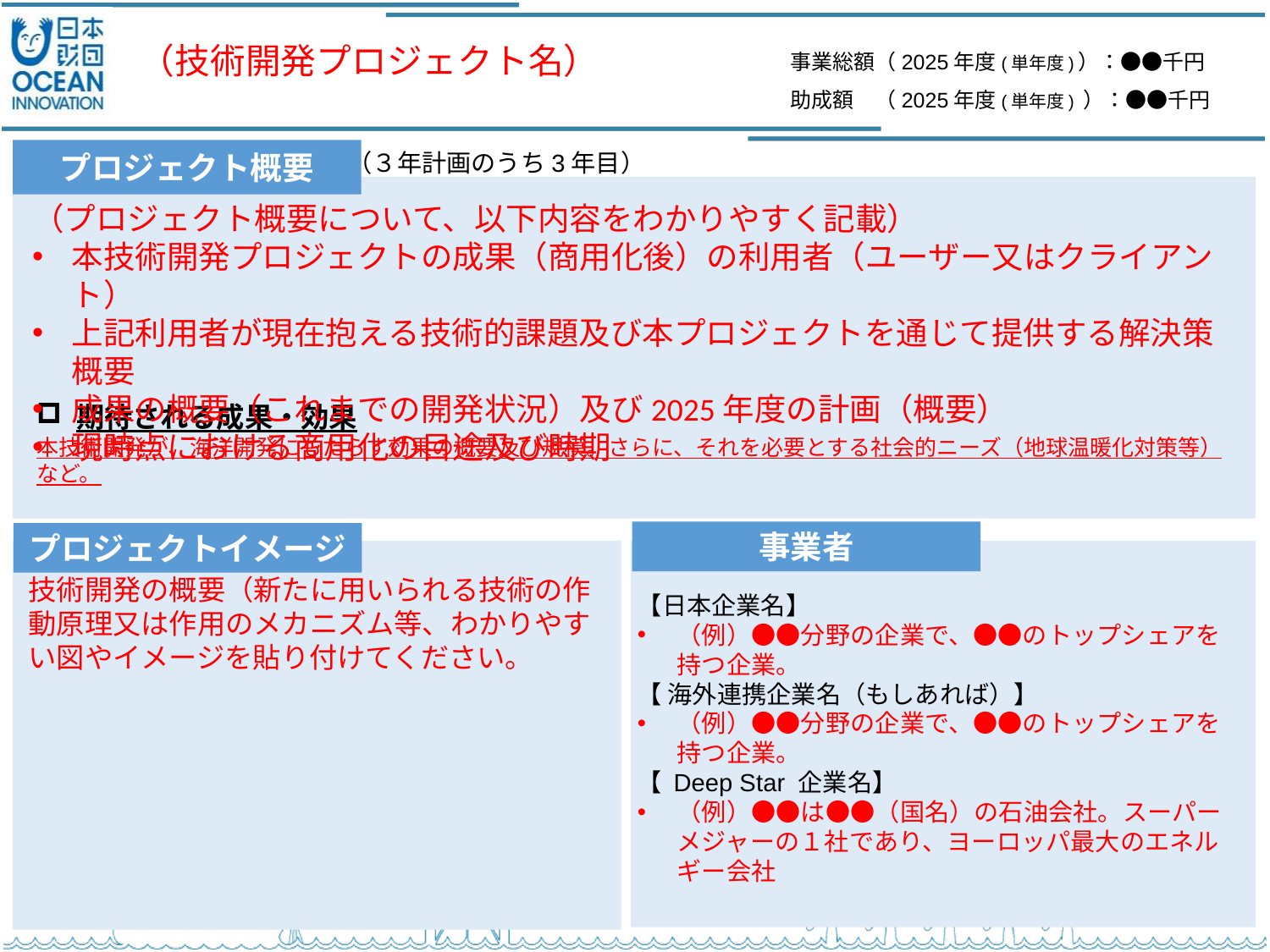

事業総額（2025年度(単年度)）：●●千円
助成額　（2025年度(単年度) ）：●●千円
（技術開発プロジェクト名）
（３年計画のうち3年目）
プロジェクト概要

（プロジェクト概要について、以下内容をわかりやすく記載）
本技術開発プロジェクトの成果（商用化後）の利用者（ユーザー又はクライアント）
上記利用者が現在抱える技術的課題及び本プロジェクトを通じて提供する解決策概要
成果の概要（これまでの開発状況）及び2025年度の計画（概要）
現時点における商用化の目途及び時期
期待される成果・効果
本技術開発が、海洋開発にもたらす効果の概要及び規模。さらに、それを必要とする社会的ニーズ（地球温暖化対策等）など。

事業者
プロジェクトイメージ

技術開発の概要（新たに用いられる技術の作動原理又は作用のメカニズム等、わかりやすい図やイメージを貼り付けてください。
【日本企業名】
（例）●●分野の企業で、●●のトップシェアを持つ企業。
【 海外連携企業名（もしあれば）】
（例）●●分野の企業で、●●のトップシェアを持つ企業。
【 Deep Star 企業名】
（例）●●は●●（国名）の石油会社。スーパーメジャーの１社であり、ヨーロッパ最大のエネルギー会社